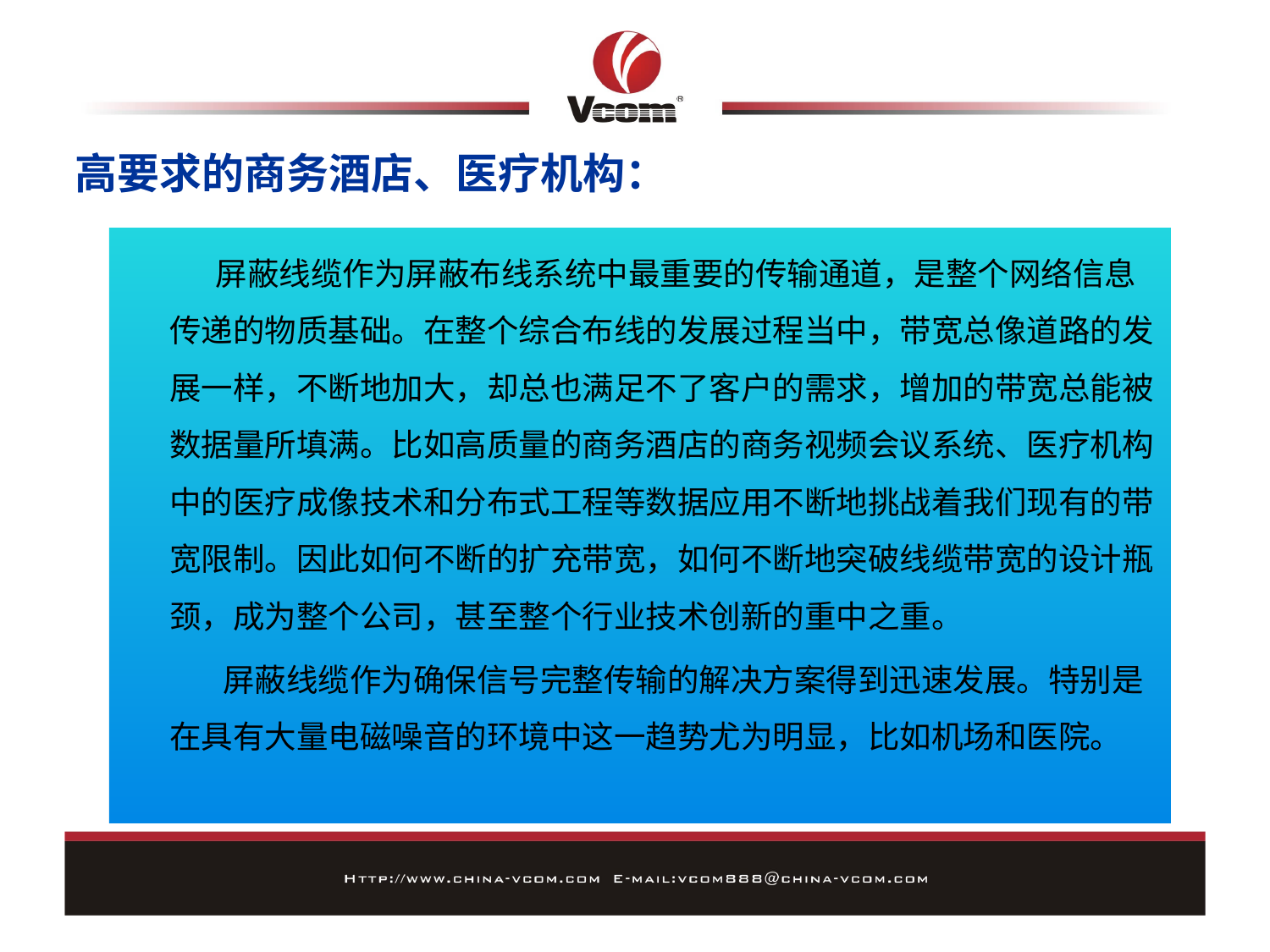

# 高要求的商务酒店、医疗机构：
            屏蔽线缆作为屏蔽布线系统中最重要的传输通道，是整个网络信息传递的物质基础。在整个综合布线的发展过程当中，带宽总像道路的发展一样，不断地加大，却总也满足不了客户的需求，增加的带宽总能被数据量所填满。比如高质量的商务酒店的商务视频会议系统、医疗机构中的医疗成像技术和分布式工程等数据应用不断地挑战着我们现有的带宽限制。因此如何不断的扩充带宽，如何不断地突破线缆带宽的设计瓶颈，成为整个公司，甚至整个行业技术创新的重中之重。
             屏蔽线缆作为确保信号完整传输的解决方案得到迅速发展。特别是在具有大量电磁噪音的环境中这一趋势尤为明显，比如机场和医院。